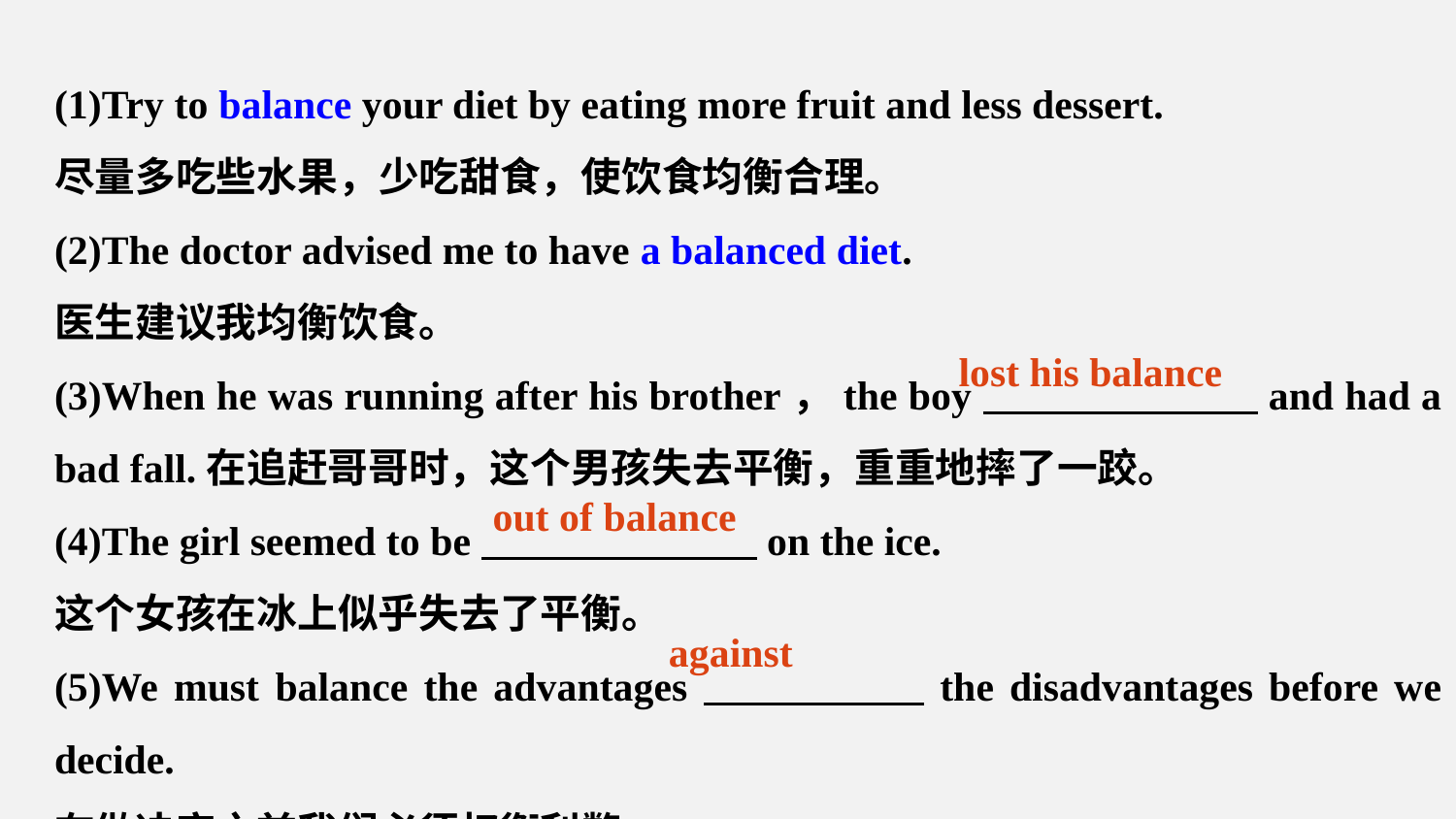

(1)Try to balance your diet by eating more fruit and less dessert.
尽量多吃些水果，少吃甜食，使饮食均衡合理。
(2)The doctor advised me to have a balanced diet.
医生建议我均衡饮食。
(3)When he was running after his brother，the boy                           and had a bad fall.在追赶哥哥时，这个男孩失去平衡，重重地摔了一跤。
(4)The girl seemed to be                             on the ice.
这个女孩在冰上似乎失去了平衡。
(5)We must balance the advantages                the disadvantages before we decide.
在做决定之前我们必须权衡利弊。
lost his balance
out of balance
against